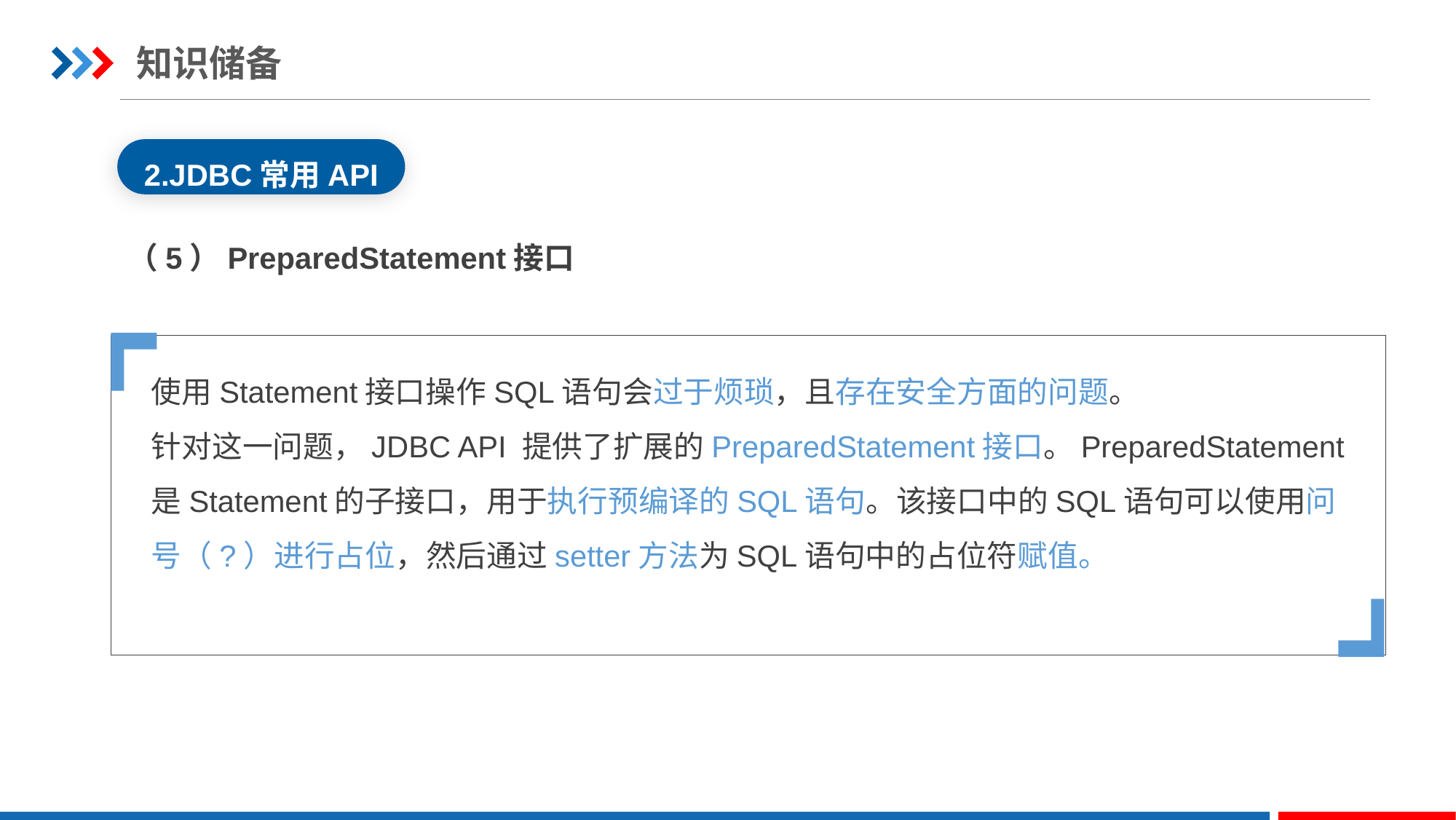

知识储备
2.JDBC常用API

（5）PreparedStatement接口

使用Statement接口操作SQL语句会过于烦琐，且存在安全方面的问题。
针对这一问题，JDBC API 提供了扩展的PreparedStatement接口。PreparedStatement是Statement的子接口，用于执行预编译的SQL语句。该接口中的SQL语句可以使用问号（?）进行占位，然后通过setter方法为SQL语句中的占位符赋值。